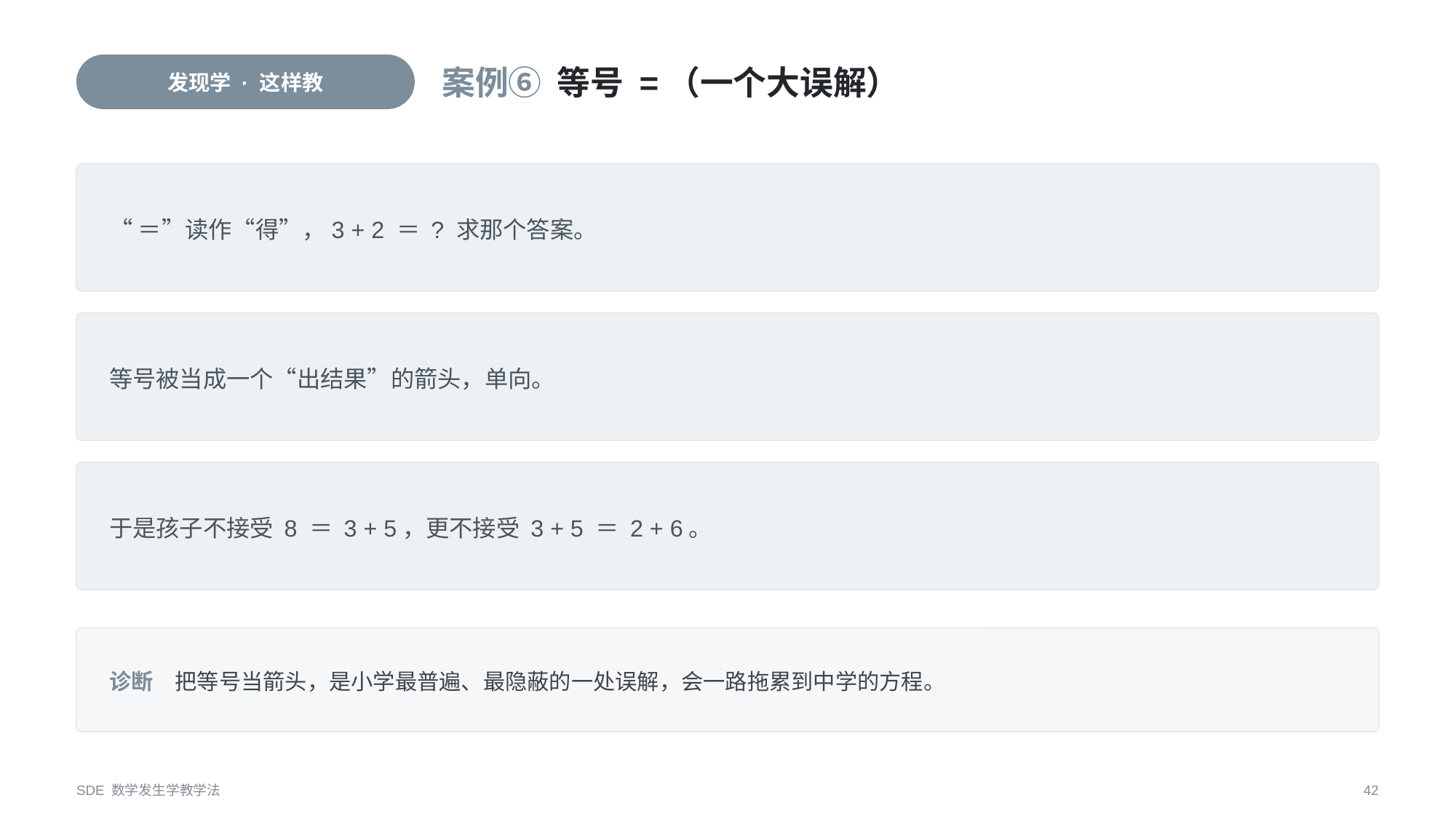

发现学 · 这样教
案例⑥  等号 =（一个大误解）

“＝”读作“得”，3 + 2 ＝ ? 求那个答案。

等号被当成一个“出结果”的箭头，单向。

于是孩子不接受 8 ＝ 3 + 5，更不接受 3 + 5 ＝ 2 + 6。

诊断　把等号当箭头，是小学最普遍、最隐蔽的一处误解，会一路拖累到中学的方程。
SDE 数学发生学教学法
42